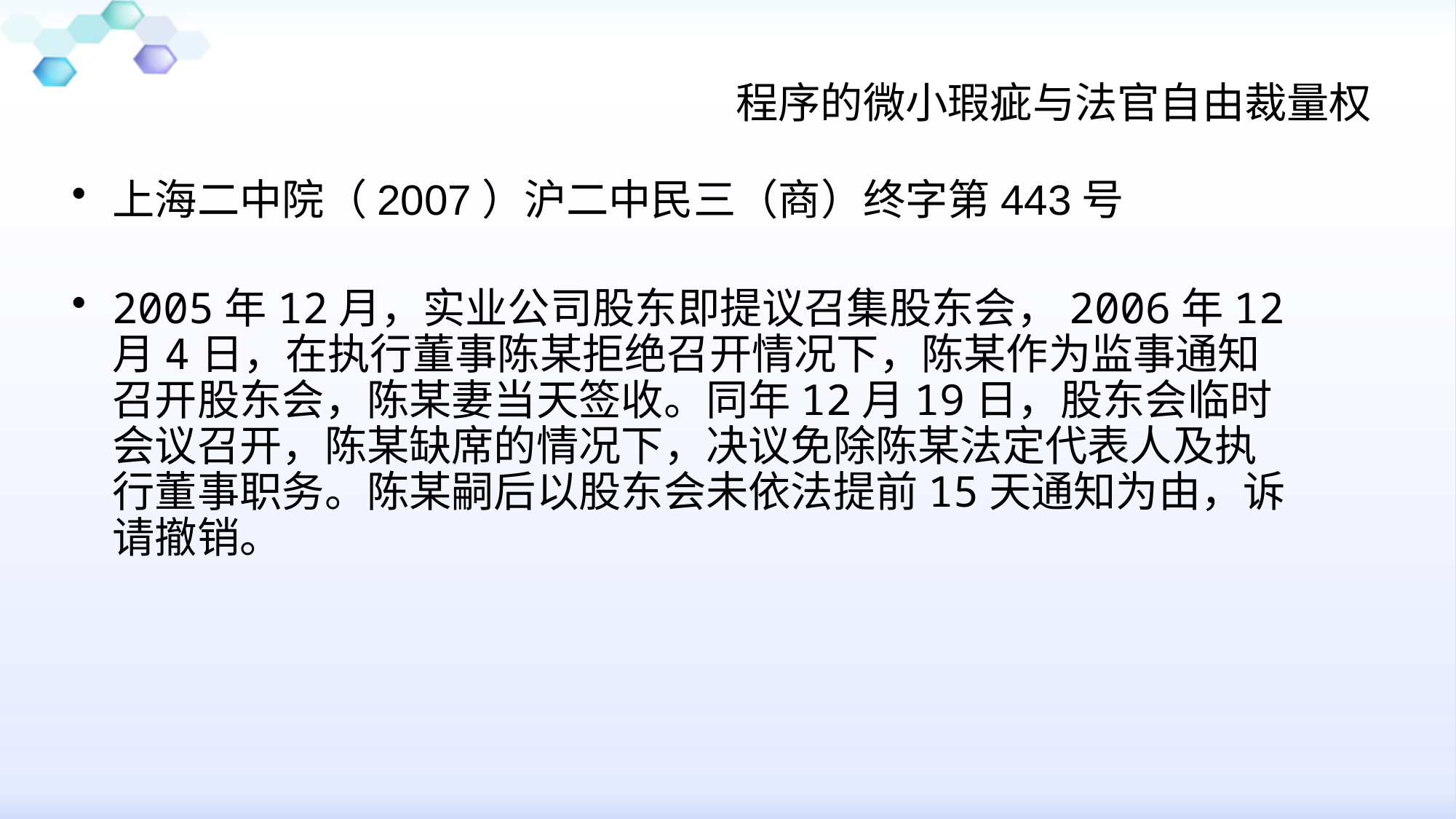

# 程序的微小瑕疵与法官自由裁量权
上海二中院（2007）沪二中民三（商）终字第443号

2005年12月，实业公司股东即提议召集股东会，2006年12月4日，在执行董事陈某拒绝召开情况下，陈某作为监事通知召开股东会，陈某妻当天签收。同年12月19日，股东会临时会议召开，陈某缺席的情况下，决议免除陈某法定代表人及执行董事职务。陈某嗣后以股东会未依法提前15天通知为由，诉请撤销。